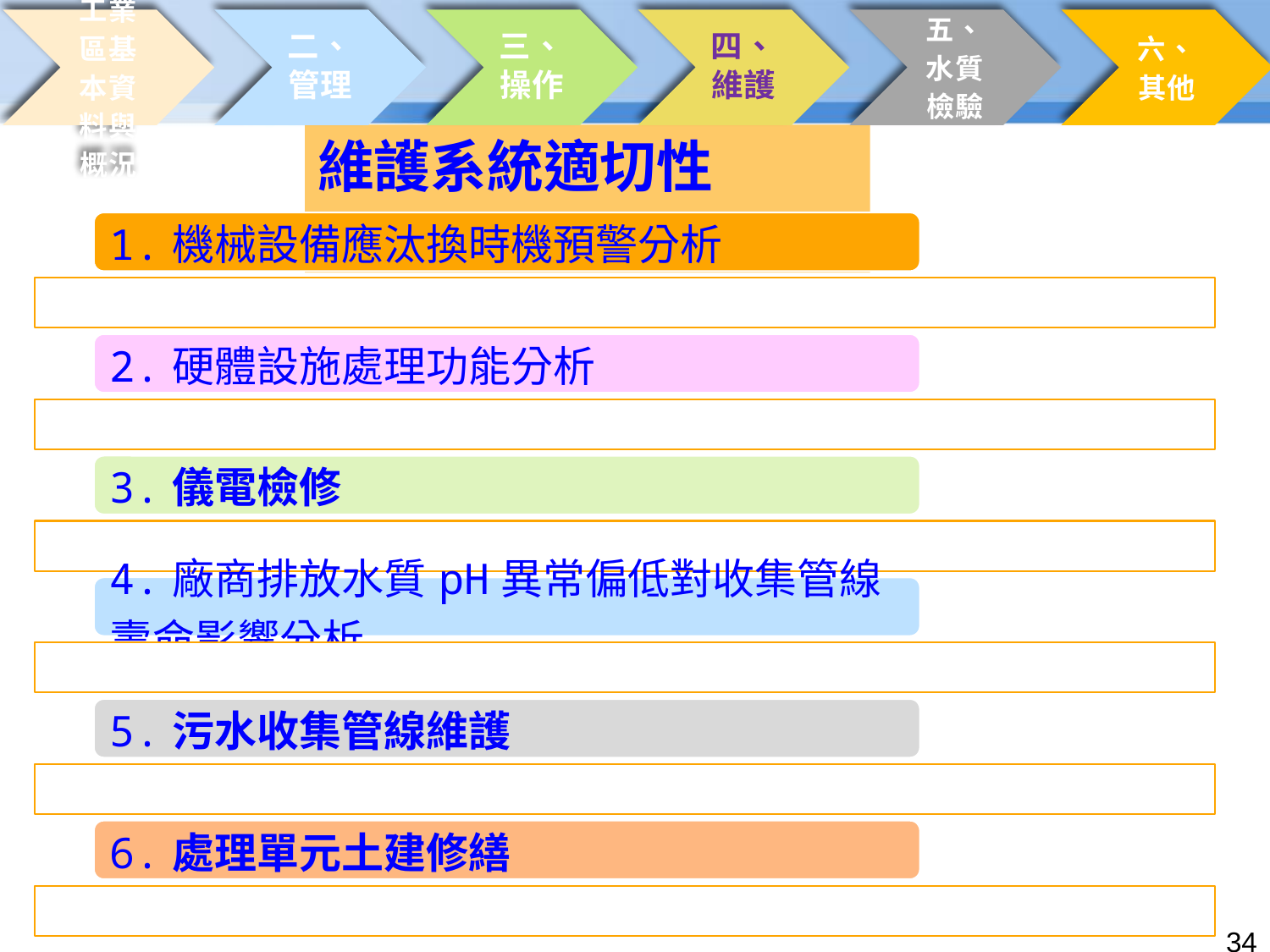

二、管理
三、操作
四、維護
五、水質檢驗
六、其他
維護系統適切性(2/5)
1.機械設備應汰換時機預警分析
2.硬體設施處理功能分析
3.儀電檢修
4.廠商排放水質pH異常偏低對收集管線壽命影響分析
5.污水收集管線維護
6.處理單元土建修繕